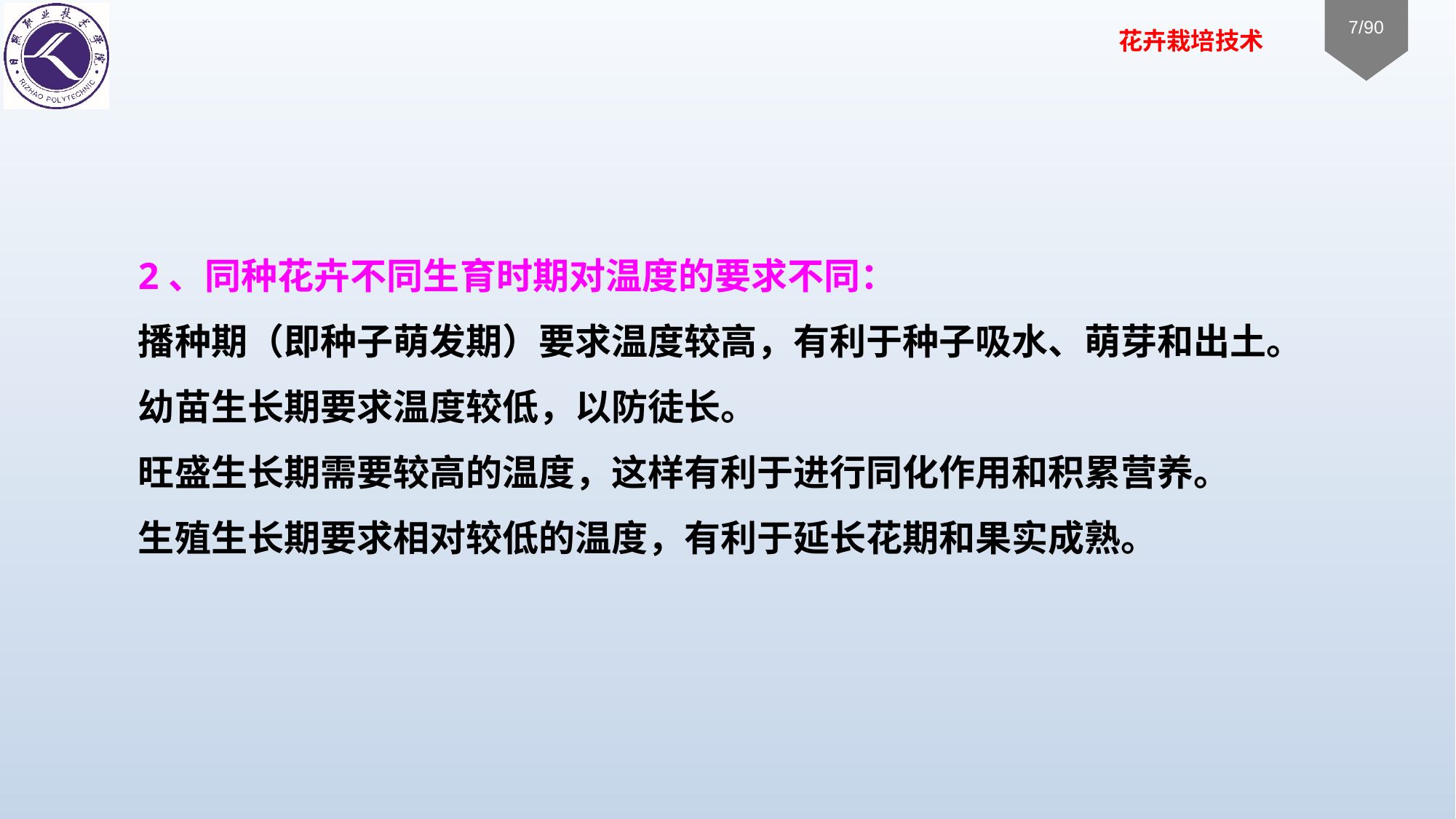

#
2、同种花卉不同生育时期对温度的要求不同：
播种期（即种子萌发期）要求温度较高，有利于种子吸水、萌芽和出土。
幼苗生长期要求温度较低，以防徒长。
旺盛生长期需要较高的温度，这样有利于进行同化作用和积累营养。
生殖生长期要求相对较低的温度，有利于延长花期和果实成熟。